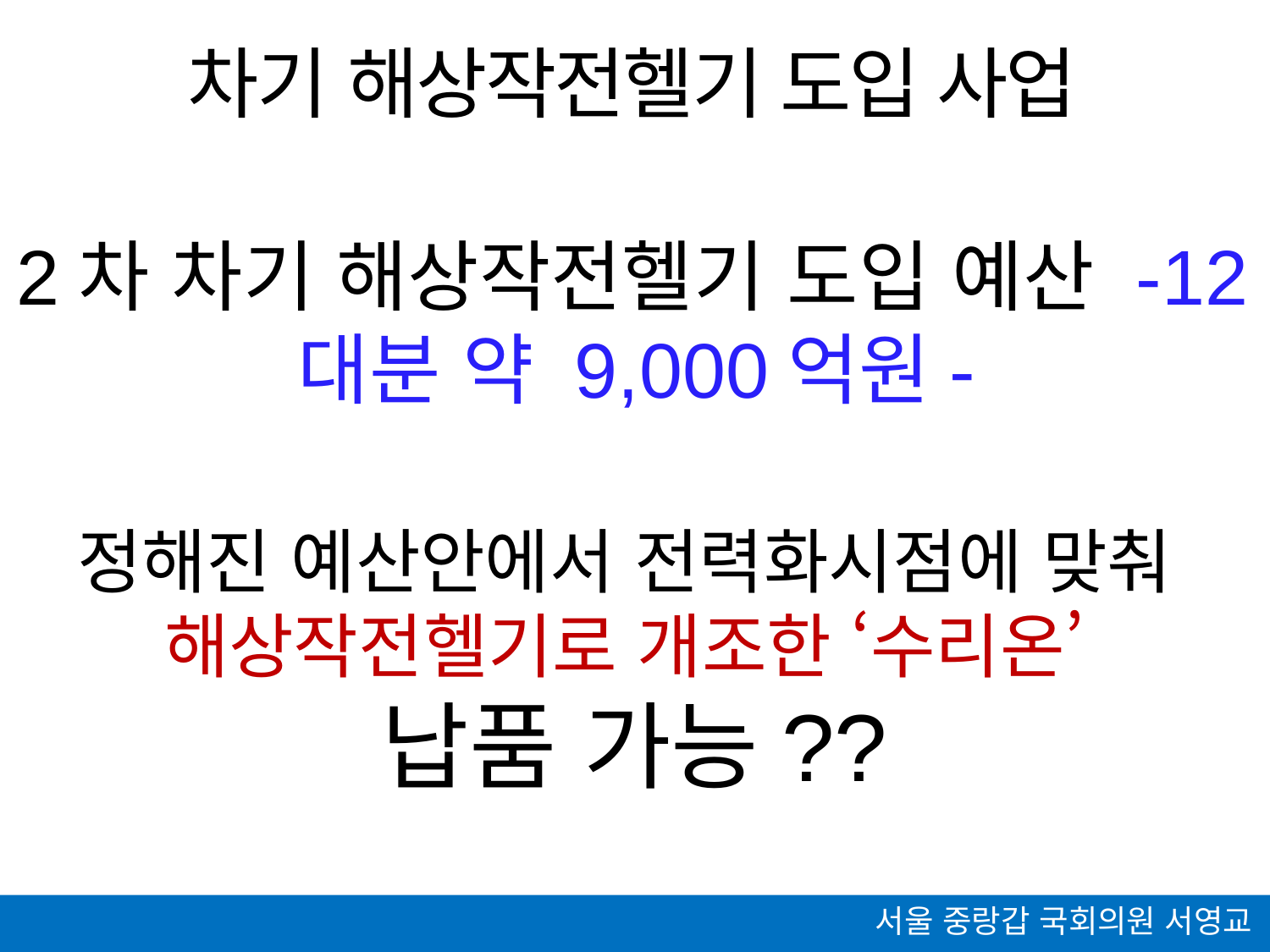

차기 해상작전헬기 도입 사업
2차 차기 해상작전헬기 도입 예산 -12대분 약 9,000억원-

정해진 예산안에서 전력화시점에 맞춰
해상작전헬기로 개조한 ‘수리온’
납품 가능??

서울 중랑갑 국회의원 서영교